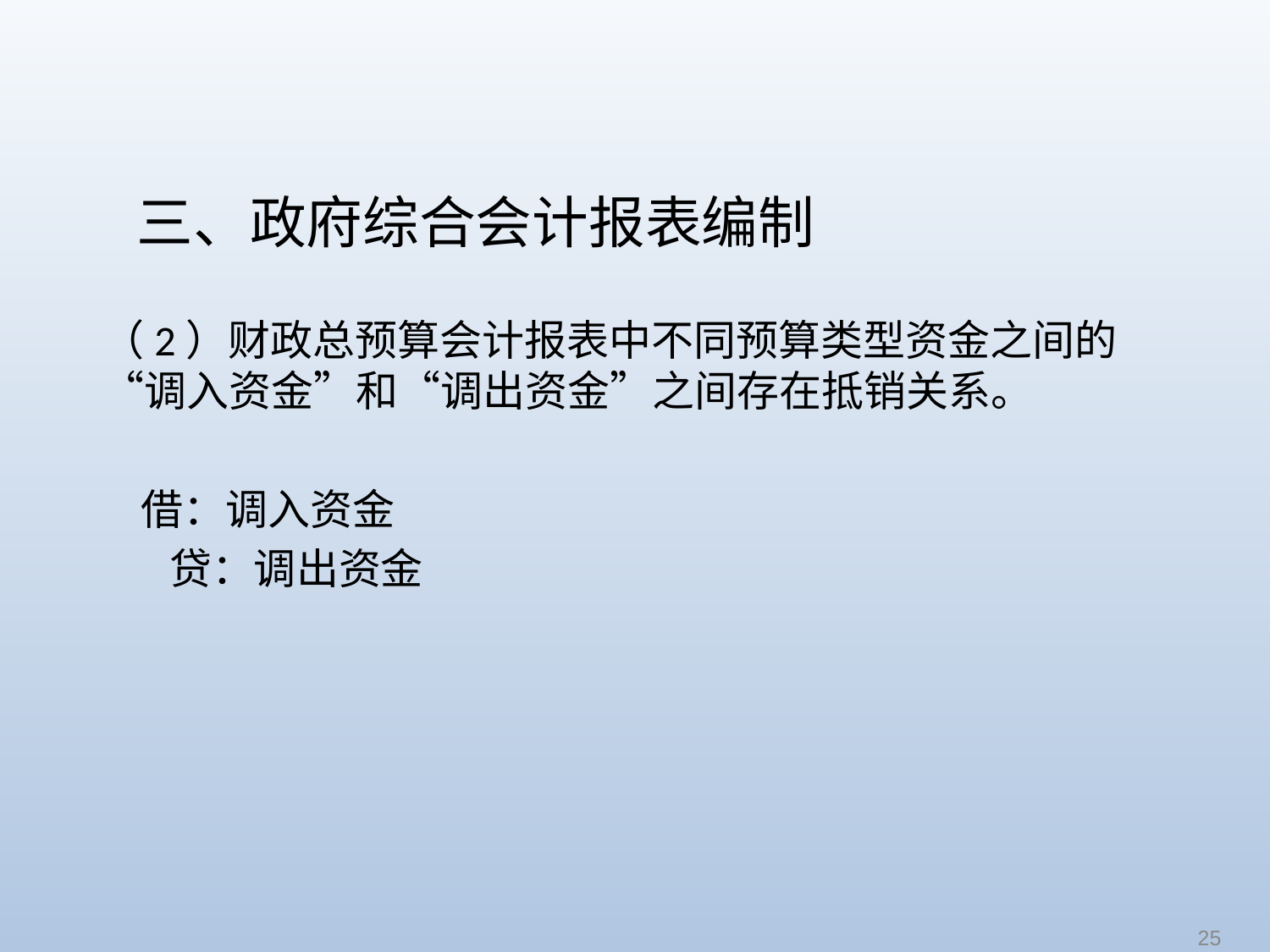

# 三、政府综合会计报表编制
（2）财政总预算会计报表中不同预算类型资金之间的“调入资金”和“调出资金”之间存在抵销关系。

   借：调入资金
      贷：调出资金

25